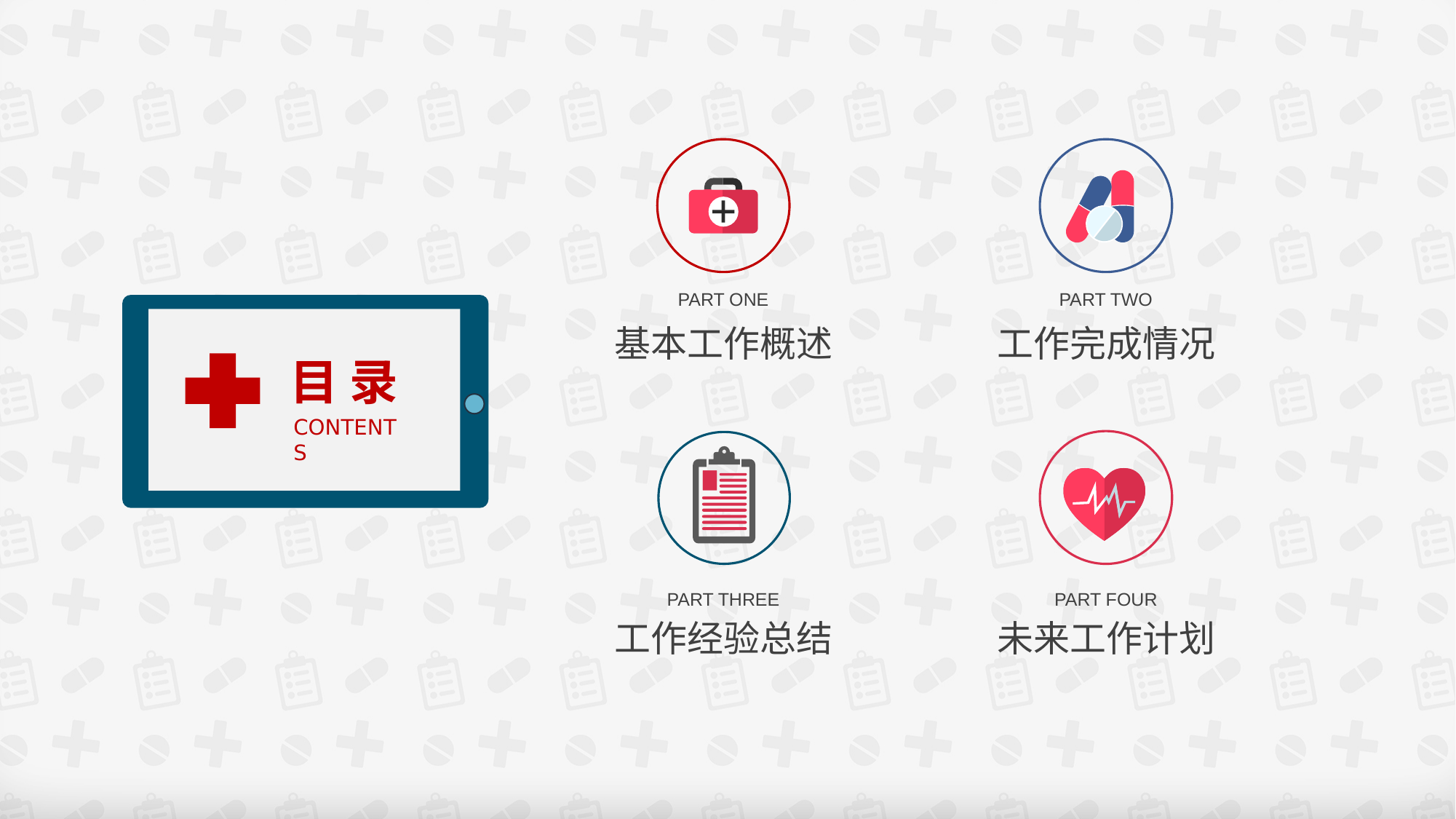

PART ONE
PART TWO

目 录

CONTENTS
基本工作概述
工作完成情况

PART THREE
PART FOUR
工作经验总结
未来工作计划